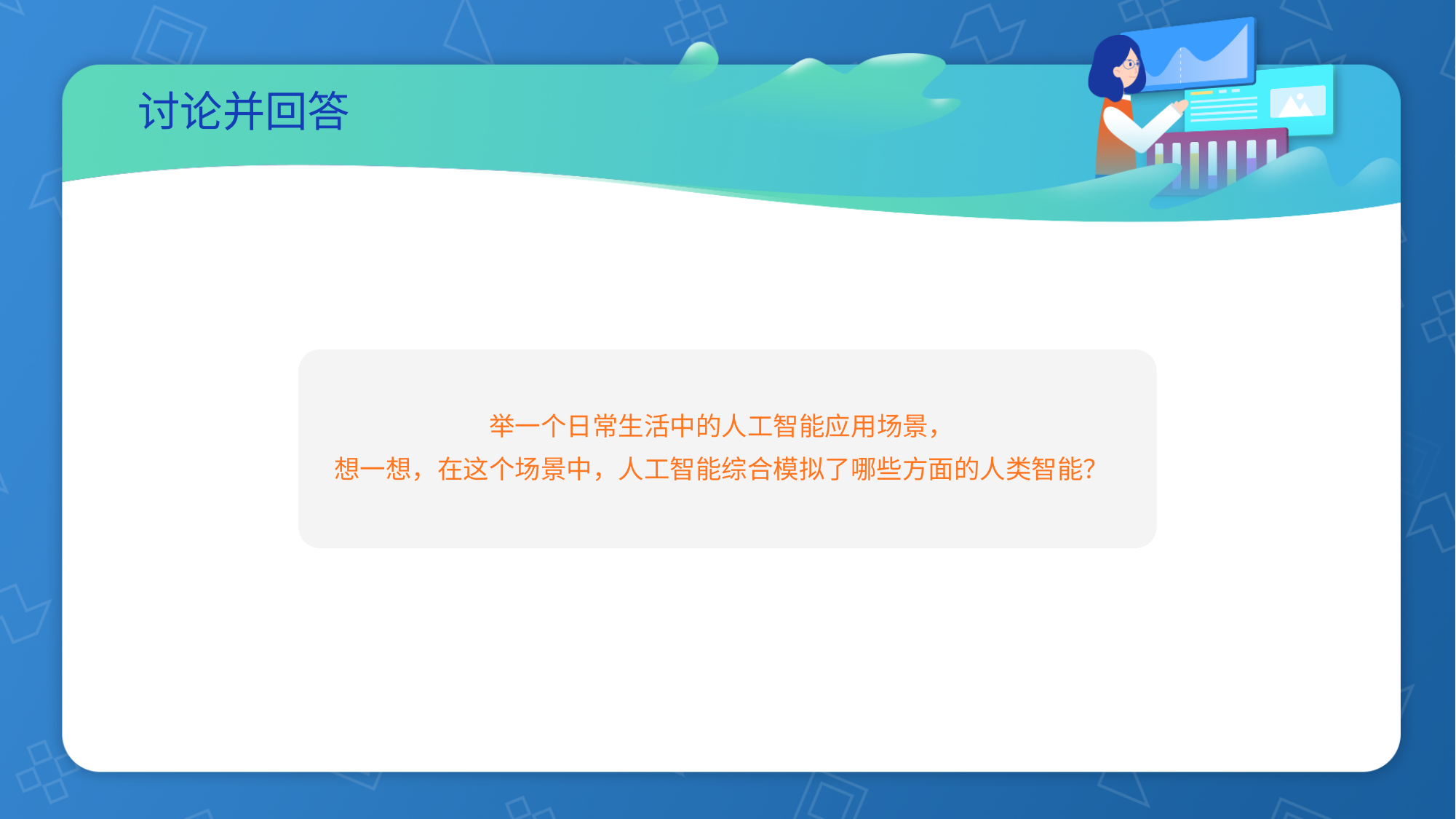

# 讨论并回答

举一个日常生活中的人工智能应用场景，
想一想，在这个场景中，人工智能综合模拟了哪些方面的人类智能？